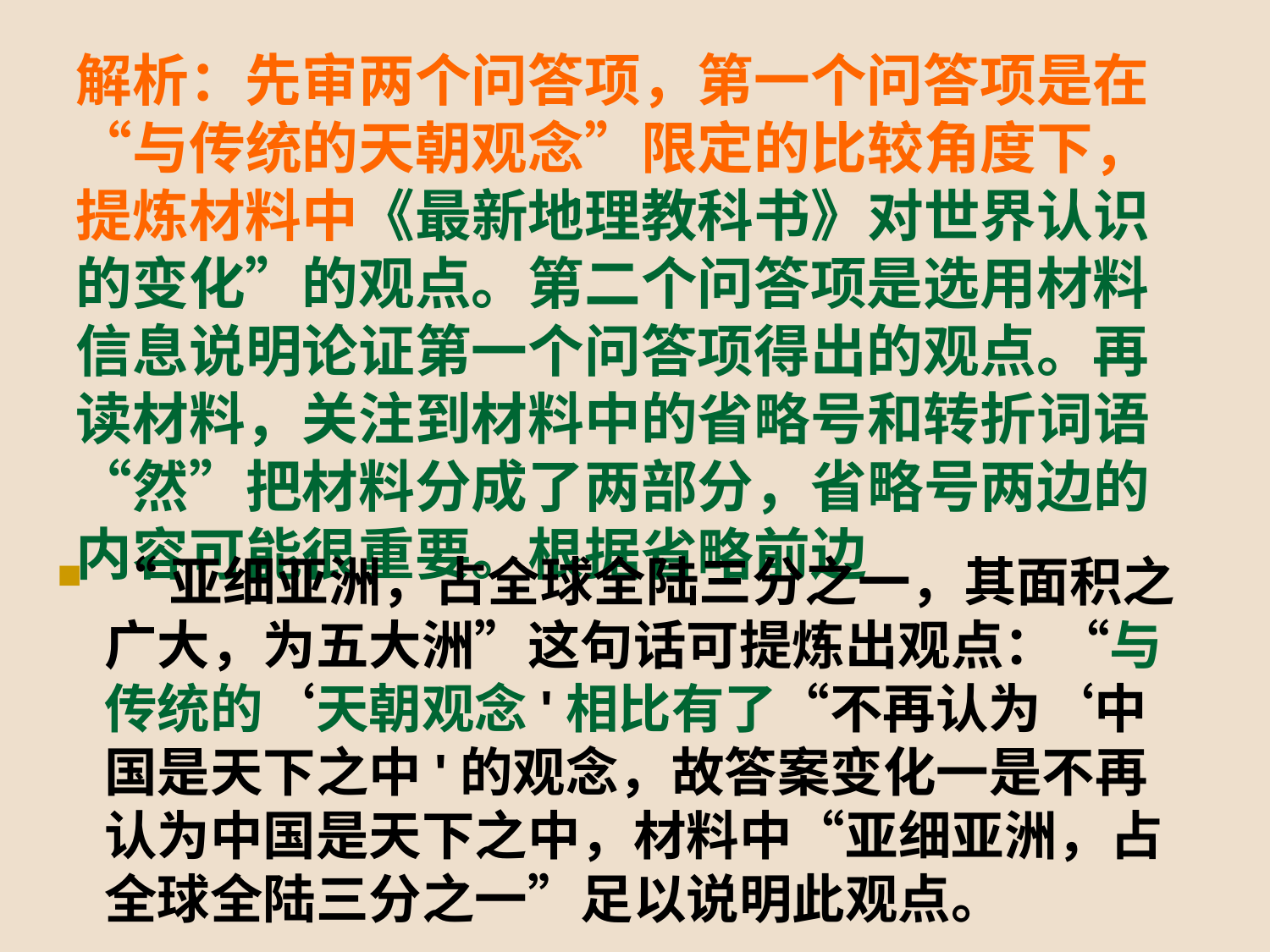

“亚细亚洲，占全球全陆三分之一，其面积之广大，为五大洲”这句话可提炼出观点：“与传统的‘天朝观念'相比有了“不再认为‘中国是天下之中'的观念，故答案变化一是不再认为中国是天下之中，材料中“亚细亚洲，占全球全陆三分之一”足以说明此观点。
# 解析：先审两个问答项，第一个问答项是在“与传统的天朝观念”限定的比较角度下，提炼材料中《最新地理教科书》对世界认识的变化”的观点。第二个问答项是选用材料信息说明论证第一个问答项得出的观点。再读材料，关注到材料中的省略号和转折词语“然”把材料分成了两部分，省略号两边的内容可能很重要。根据省略前边